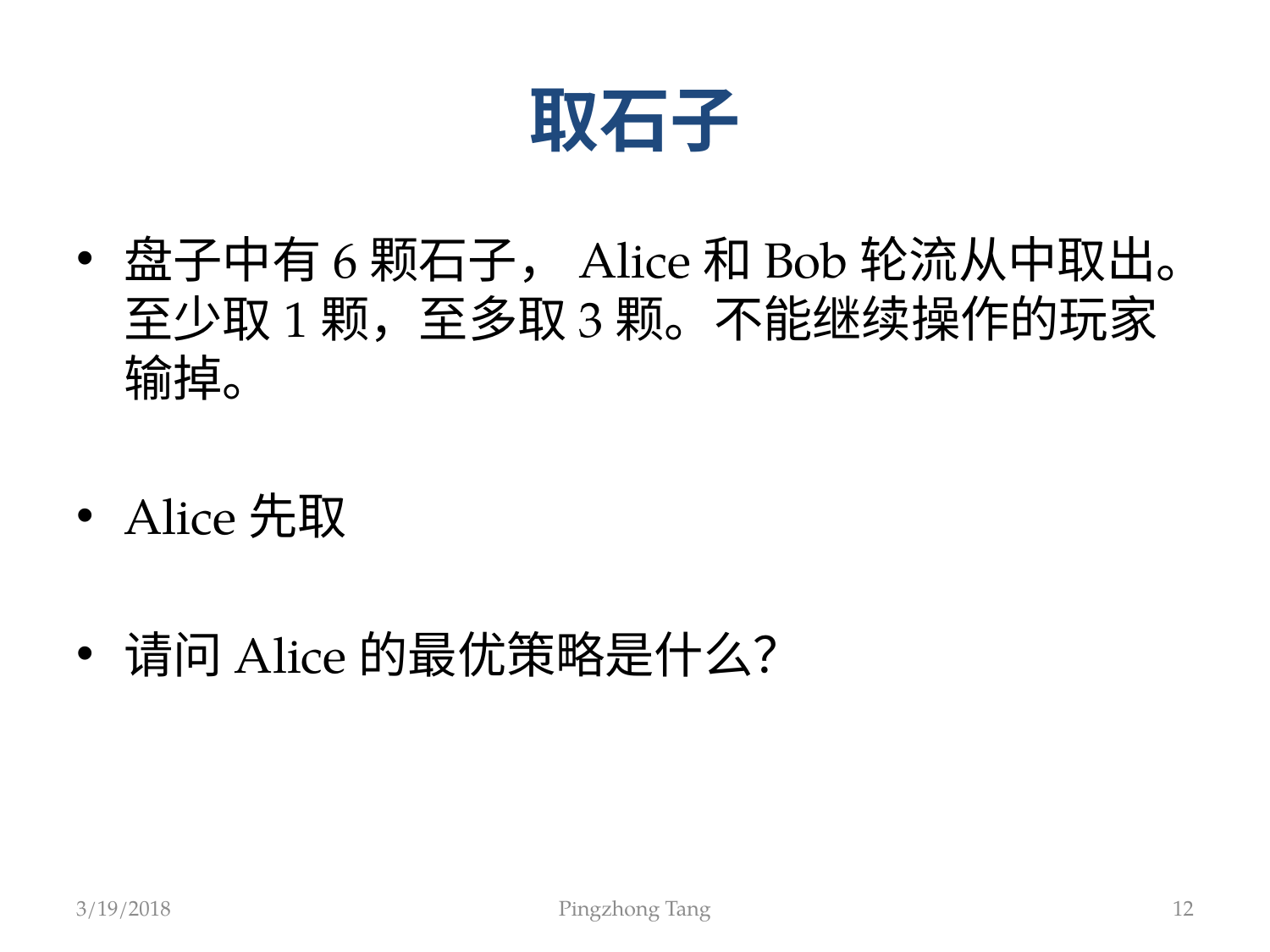

# 取石子
盘子中有6颗石子，Alice和Bob轮流从中取出。至少取1颗，至多取3颗。不能继续操作的玩家输掉。

Alice先取

请问Alice的最优策略是什么？
3/19/2018
Pingzhong Tang
12